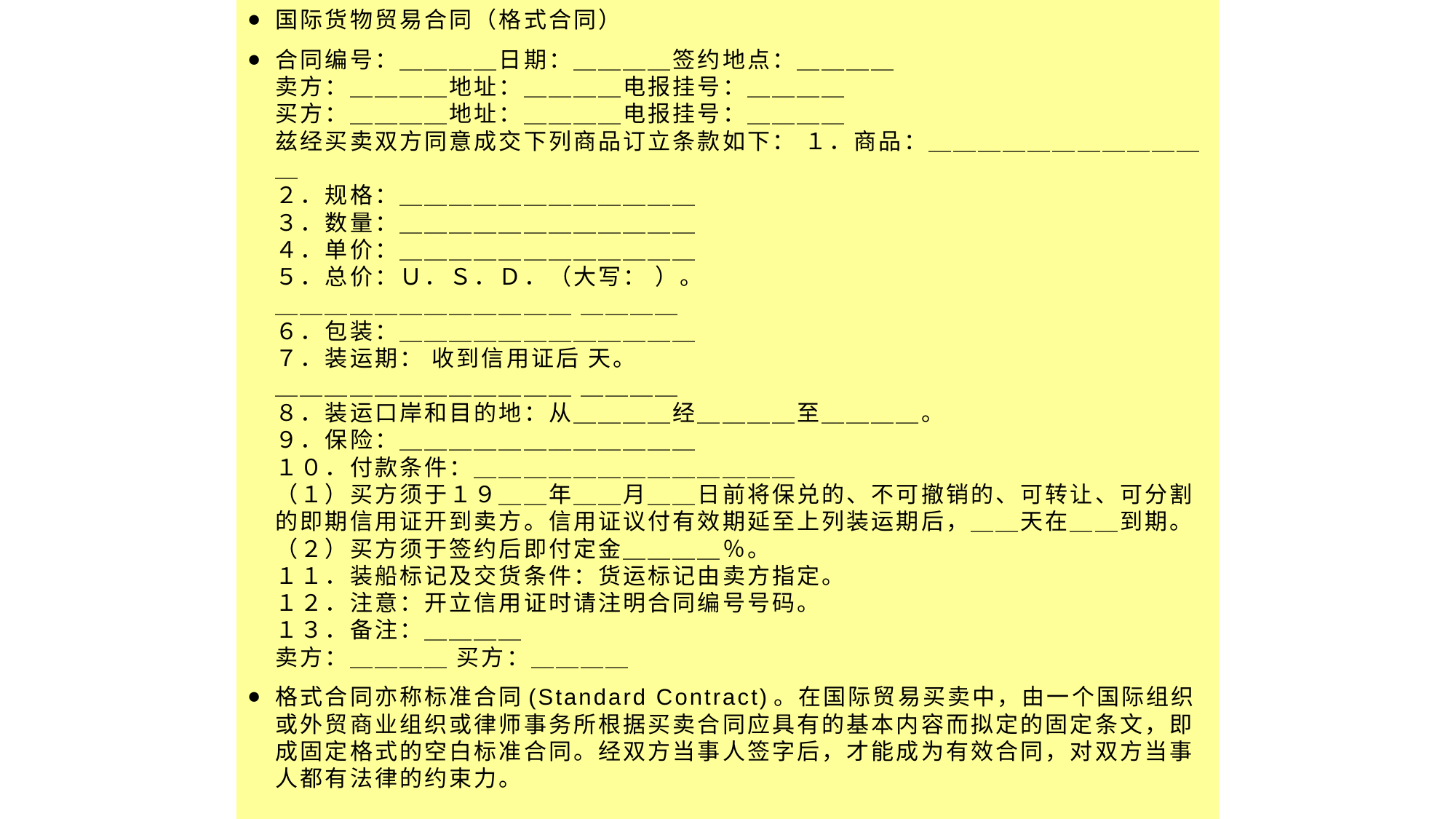

国际货物贸易合同（格式合同）
合同编号：＿＿＿＿日期：＿＿＿＿签约地点：＿＿＿＿
卖方：＿＿＿＿地址：＿＿＿＿电报挂号：＿＿＿＿
买方：＿＿＿＿地址：＿＿＿＿电报挂号：＿＿＿＿
兹经买卖双方同意成交下列商品订立条款如下： １．商品：＿＿＿＿＿＿＿＿＿＿＿＿
２．规格：＿＿＿＿＿＿＿＿＿＿＿＿
３．数量：＿＿＿＿＿＿＿＿＿＿＿＿
４．单价：＿＿＿＿＿＿＿＿＿＿＿＿
５．总价：Ｕ．Ｓ．Ｄ．（大写： ）。
＿＿＿＿＿＿＿＿＿＿＿＿ ＿＿＿＿
６．包装：＿＿＿＿＿＿＿＿＿＿＿＿
７．装运期： 收到信用证后 天。
＿＿＿＿＿＿＿＿＿＿＿＿ ＿＿＿＿
８．装运口岸和目的地：从＿＿＿＿经＿＿＿＿至＿＿＿＿。
９．保险：＿＿＿＿＿＿＿＿＿＿＿＿
１０．付款条件：＿＿＿＿＿＿＿＿＿＿＿＿＿
（１）买方须于１９＿＿年＿＿月＿＿日前将保兑的、不可撤销的、可转让、可分割的即期信用证开到卖方。信用证议付有效期延至上列装运期后，＿＿天在＿＿到期。
（２）买方须于签约后即付定金＿＿＿＿％。
１１．装船标记及交货条件：货运标记由卖方指定。
１２．注意：开立信用证时请注明合同编号号码。
１３．备注：＿＿＿＿
卖方：＿＿＿＿ 买方：＿＿＿＿
格式合同亦称标准合同(Standard Contract)。在国际贸易买卖中，由一个国际组织或外贸商业组织或律师事务所根据买卖合同应具有的基本内容而拟定的固定条文，即成固定格式的空白标准合同。经双方当事人签字后，才能成为有效合同，对双方当事人都有法律的约束力。